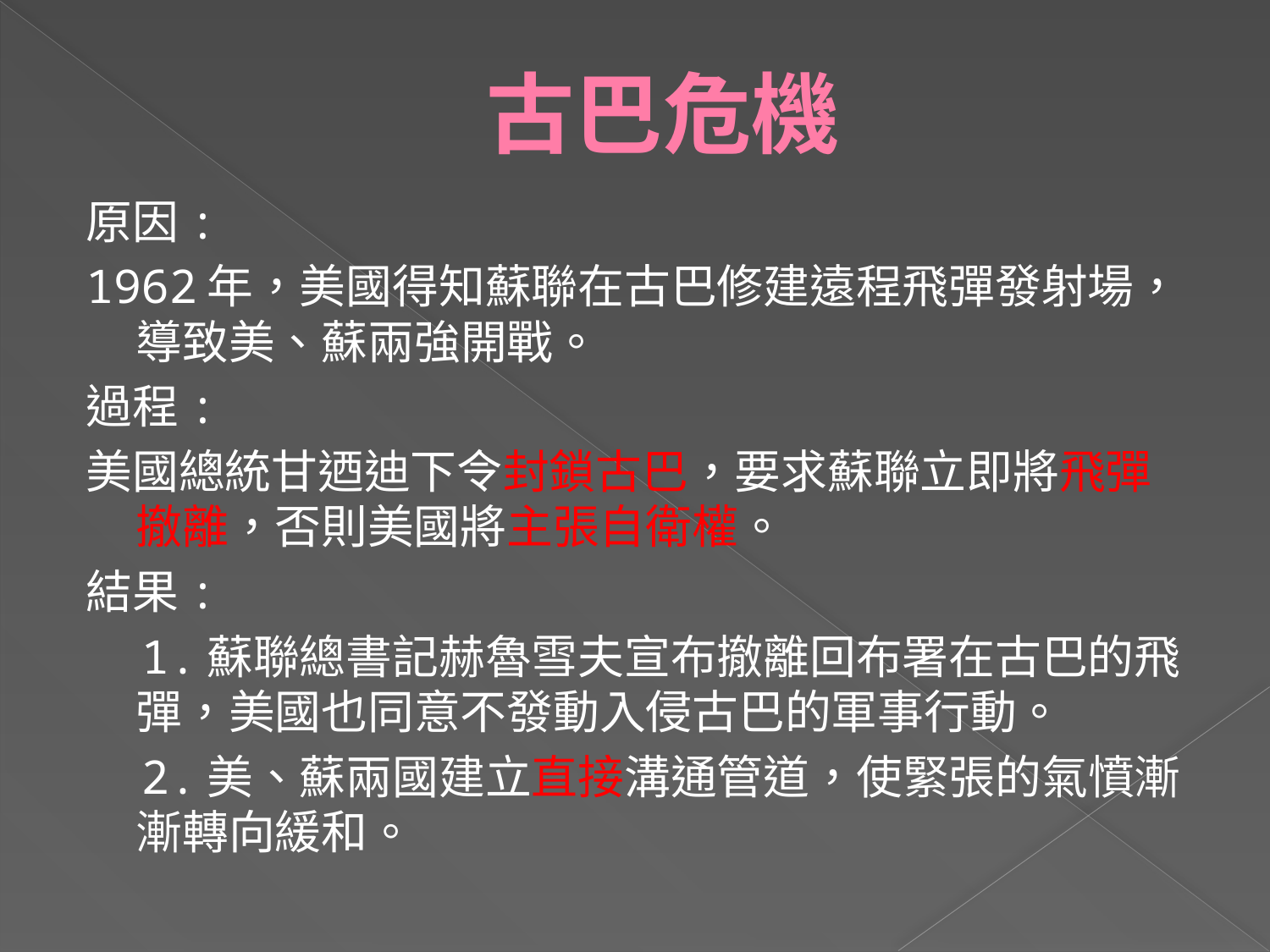

# 古巴危機
原因:
1962年，美國得知蘇聯在古巴修建遠程飛彈發射場，導致美、蘇兩強開戰。
過程:
美國總統甘迺迪下令封鎖古巴，要求蘇聯立即將飛彈撤離，否則美國將主張自衛權。
結果:
  1.蘇聯總書記赫魯雪夫宣布撤離回布署在古巴的飛彈，美國也同意不發動入侵古巴的軍事行動。
  2.美、蘇兩國建立直接溝通管道，使緊張的氣憤漸漸轉向緩和。